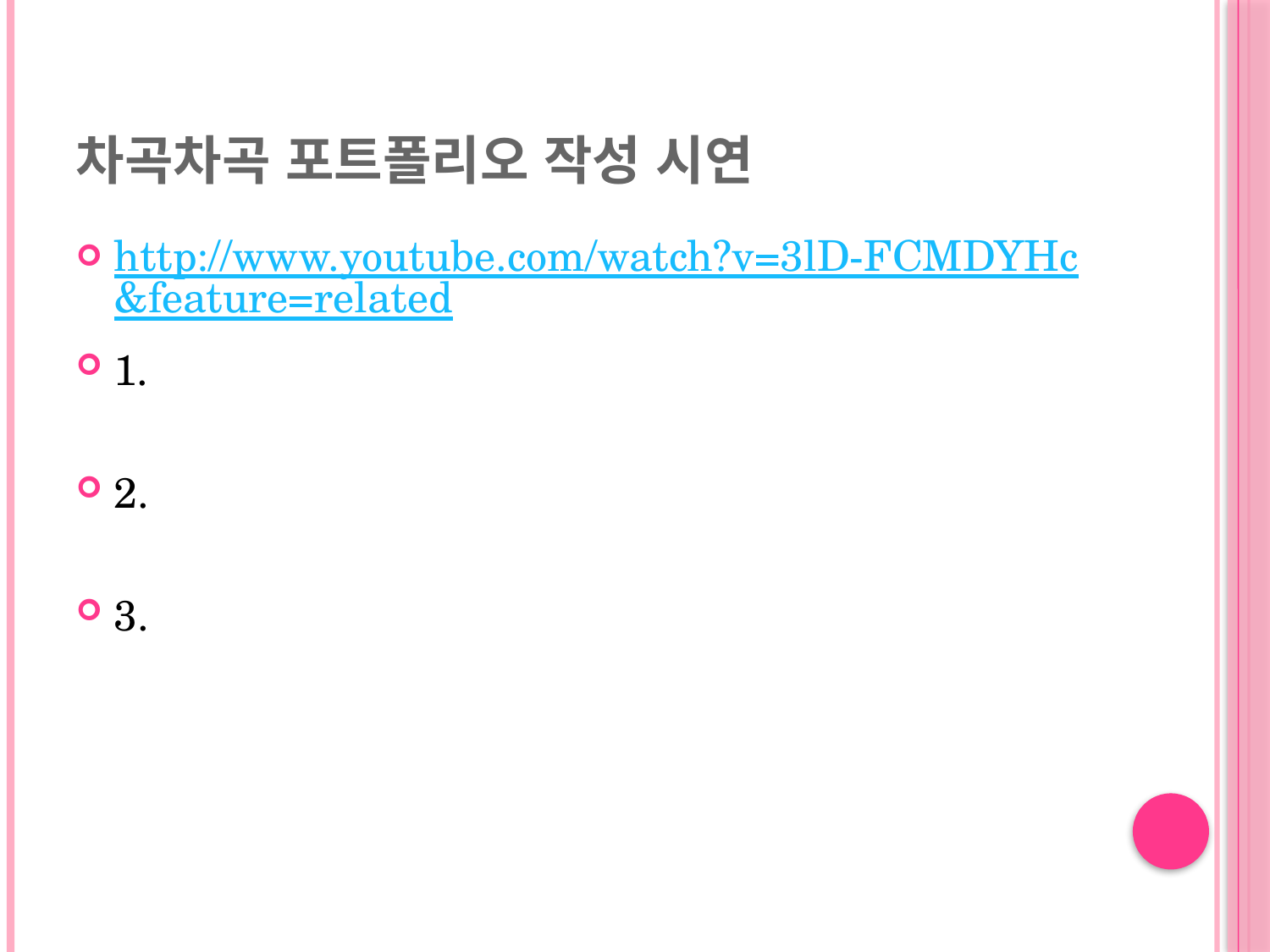

# 차곡차곡 포트폴리오 작성 시연
http://www.youtube.com/watch?v=3lD-FCMDYHc&feature=related
1.

2.

3.